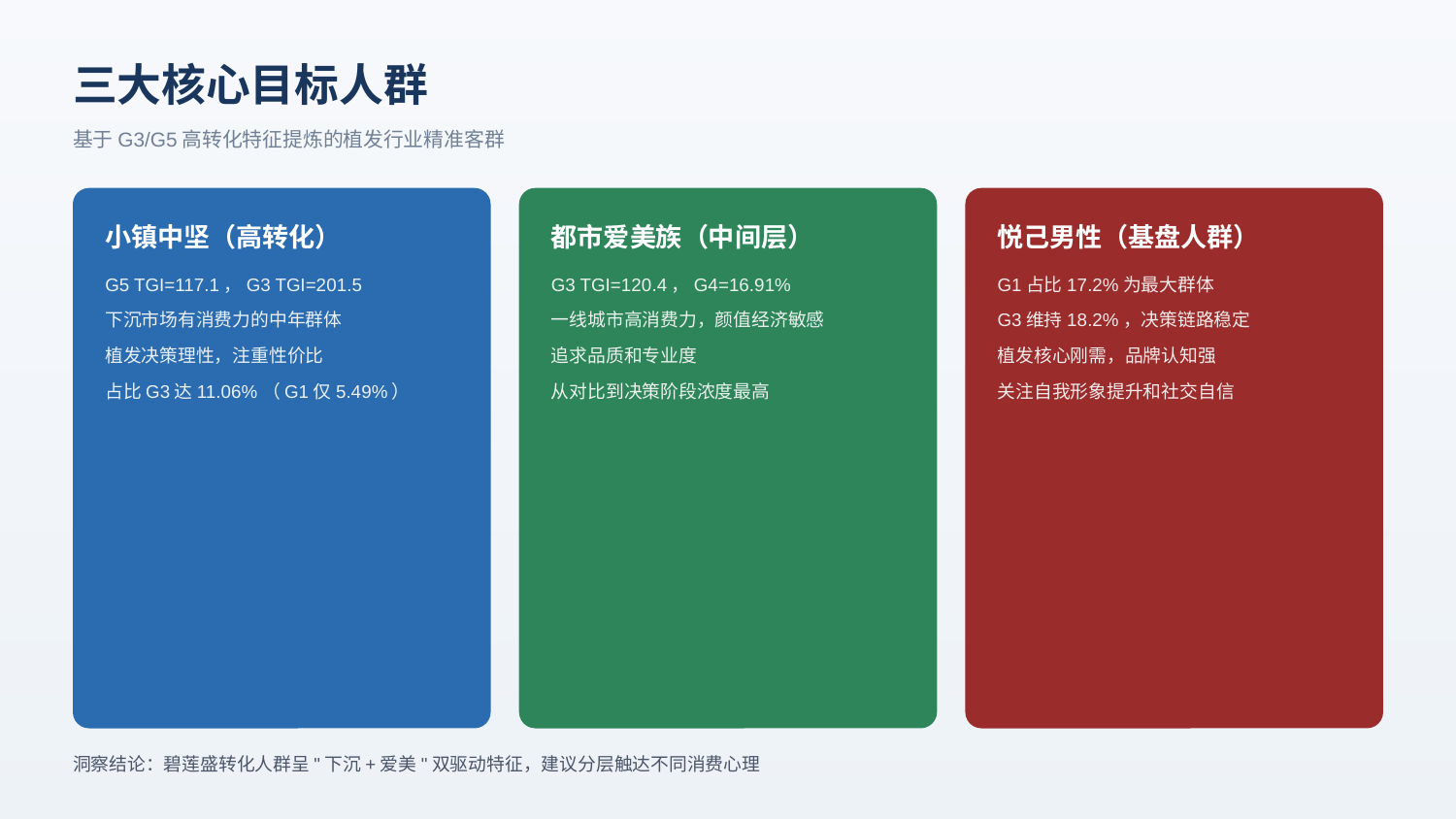

三大核心目标人群
基于G3/G5高转化特征提炼的植发行业精准客群

小镇中坚（高转化）
都市爱美族（中间层）
悦己男性（基盘人群）
G5 TGI=117.1，G3 TGI=201.5
G3 TGI=120.4，G4=16.91%
G1占比17.2%为最大群体
下沉市场有消费力的中年群体
一线城市高消费力，颜值经济敏感
G3维持18.2%，决策链路稳定
植发决策理性，注重性价比
追求品质和专业度
植发核心刚需，品牌认知强
占比G3达11.06%（G1仅5.49%）
从对比到决策阶段浓度最高
关注自我形象提升和社交自信
洞察结论：碧莲盛转化人群呈"下沉+爱美"双驱动特征，建议分层触达不同消费心理